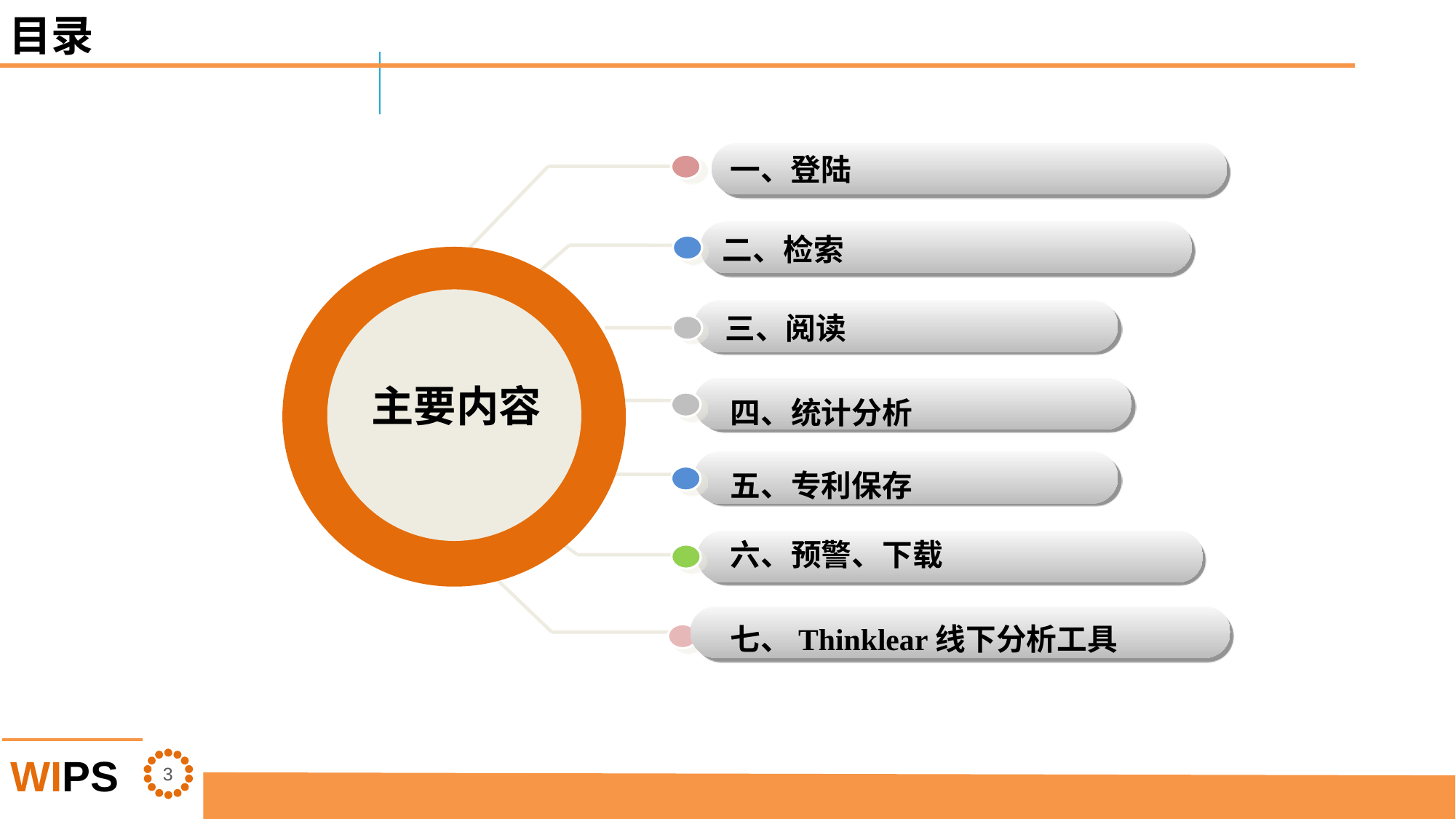

目录

Your text

一、登陆
Click here to add your text. Click here to add your text.

二、检索

主要内容

三、阅读

四、统计分析

五、专利保存

六、预警、下载

七、Thinklear线下分析工具

3